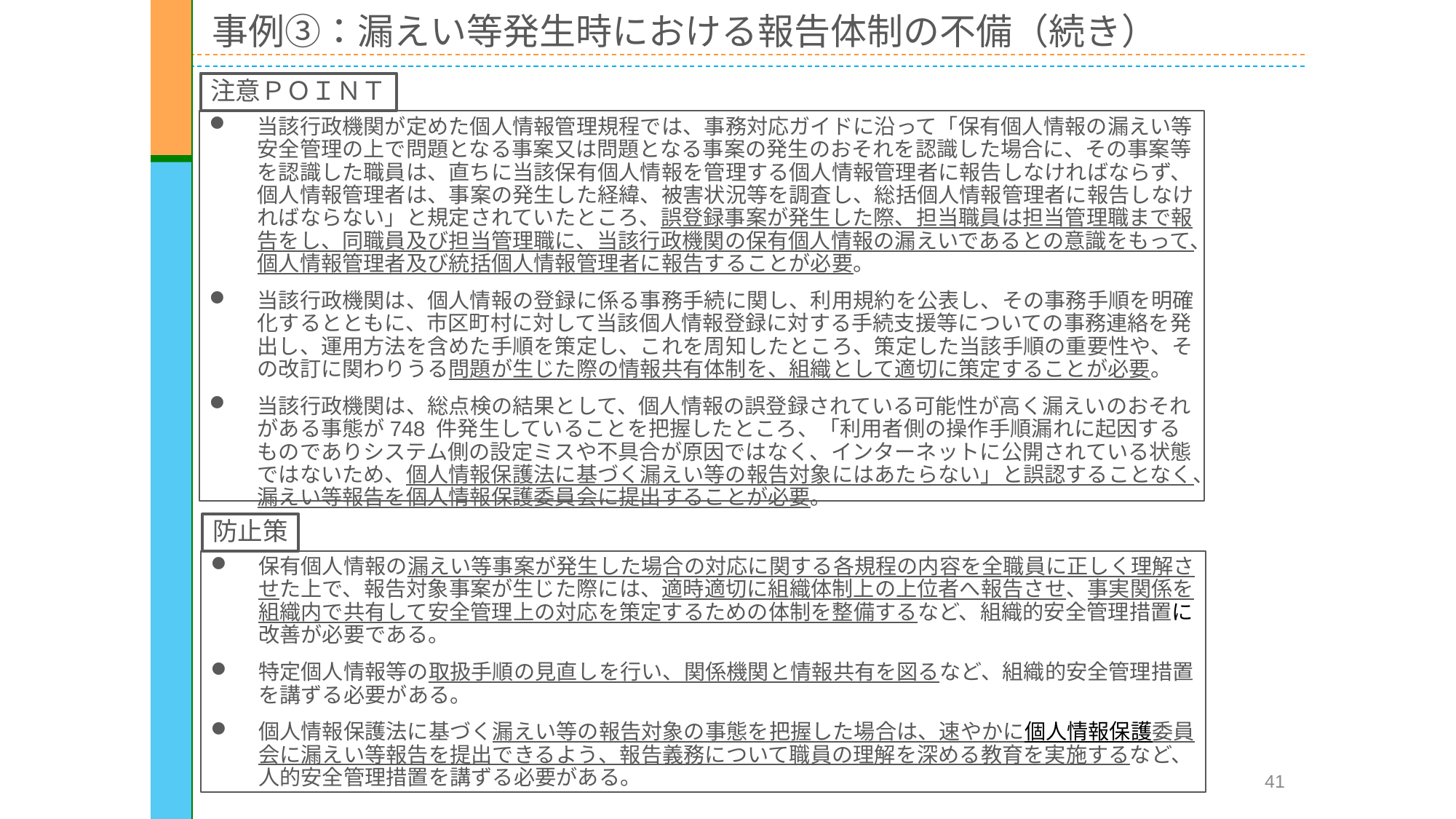

事例③：漏えい等発生時における報告体制の不備（続き）
注意ＰＯＩＮＴ
当該行政機関が定めた個人情報管理規程では、事務対応ガイドに沿って「保有個人情報の漏えい等安全管理の上で問題となる事案又は問題となる事案の発生のおそれを認識した場合に、その事案等を認識した職員は、直ちに当該保有個人情報を管理する個人情報管理者に報告しなければならず、個人情報管理者は、事案の発生した経緯、被害状況等を調査し、総括個人情報管理者に報告しなければならない」と規定されていたところ、誤登録事案が発生した際、担当職員は担当管理職まで報告をし、同職員及び担当管理職に、当該行政機関の保有個人情報の漏えいであるとの意識をもって、個人情報管理者及び統括個人情報管理者に報告することが必要。
当該行政機関は、個人情報の登録に係る事務手続に関し、利用規約を公表し、その事務手順を明確化するとともに、市区町村に対して当該個人情報登録に対する手続支援等についての事務連絡を発出し、運用方法を含めた手順を策定し、これを周知したところ、策定した当該手順の重要性や、その改訂に関わりうる問題が生じた際の情報共有体制を、組織として適切に策定することが必要。
当該行政機関は、総点検の結果として、個人情報の誤登録されている可能性が高く漏えいのおそれがある事態が748 件発生していることを把握したところ、「利用者側の操作手順漏れに起因するものでありシステム側の設定ミスや不具合が原因ではなく、インターネットに公開されている状態ではないため、個人情報保護法に基づく漏えい等の報告対象にはあたらない」と誤認することなく、漏えい等報告を個人情報保護委員会に提出することが必要。

防止策
保有個人情報の漏えい等事案が発生した場合の対応に関する各規程の内容を全職員に正しく理解させた上で、報告対象事案が生じた際には、適時適切に組織体制上の上位者へ報告させ、事実関係を組織内で共有して安全管理上の対応を策定するための体制を整備するなど、組織的安全管理措置に改善が必要である。
特定個人情報等の取扱手順の見直しを行い、関係機関と情報共有を図るなど、組織的安全管理措置を講ずる必要がある。
個人情報保護法に基づく漏えい等の報告対象の事態を把握した場合は、速やかに個人情報保護委員会に漏えい等報告を提出できるよう、報告義務について職員の理解を深める教育を実施するなど、人的安全管理措置を講ずる必要がある。
41